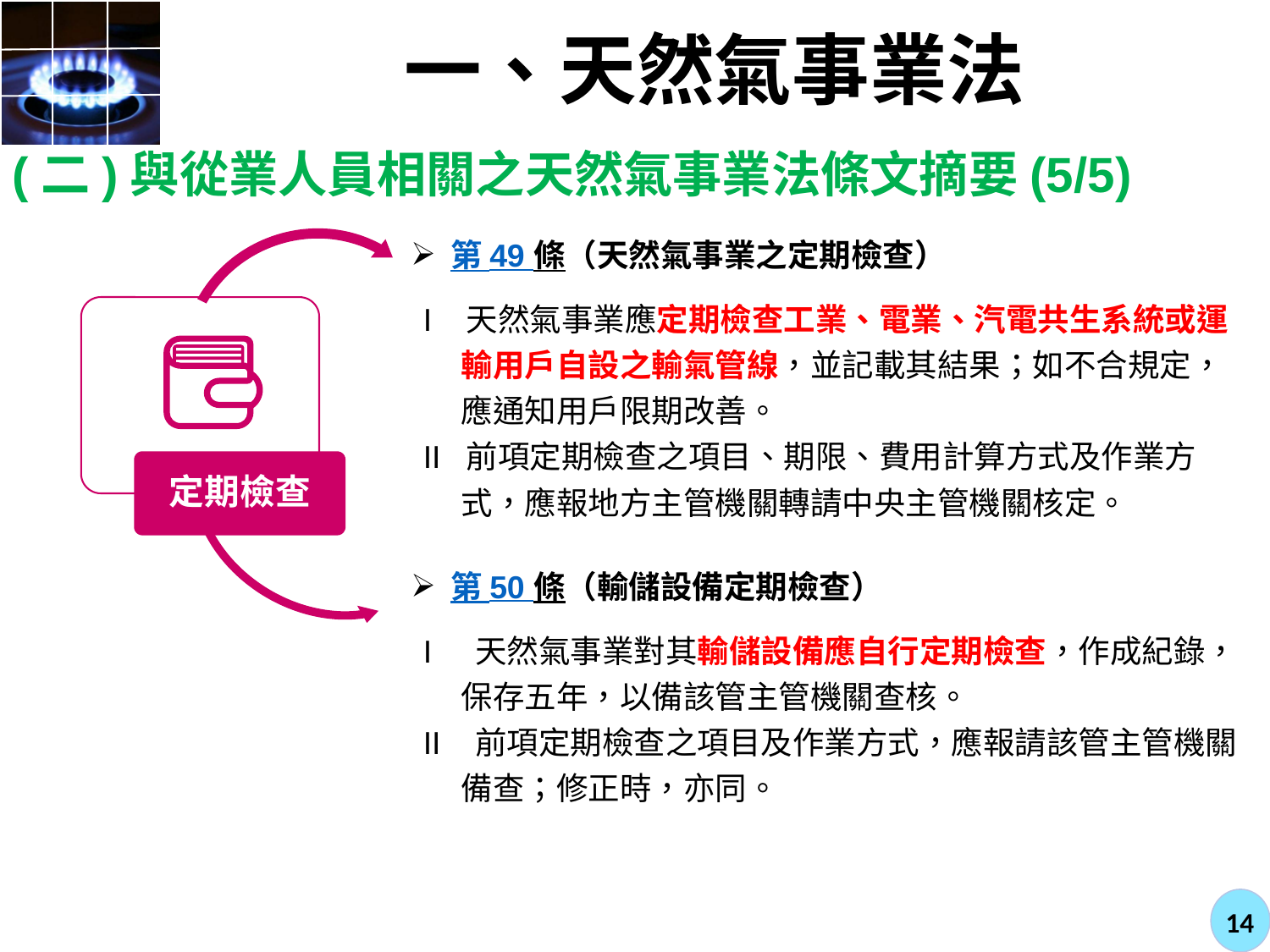

# 一、天然氣事業法
(二)與從業人員相關之天然氣事業法條文摘要(5/5)

第 49 條（天然氣事業之定期檢查）
I   天然氣事業應定期檢查工業、電業、汽電共生系統或運輸用戶自設之輸氣管線，並記載其結果；如不合規定，應通知用戶限期改善。
II  前項定期檢查之項目、期限、費用計算方式及作業方式，應報地方主管機關轉請中央主管機關核定。

第 50 條（輸儲設備定期檢查）
I    天然氣事業對其輸儲設備應自行定期檢查，作成紀錄，保存五年，以備該管主管機關查核。
II   前項定期檢查之項目及作業方式，應報請該管主管機關備查；修正時，亦同。

定期檢查
14